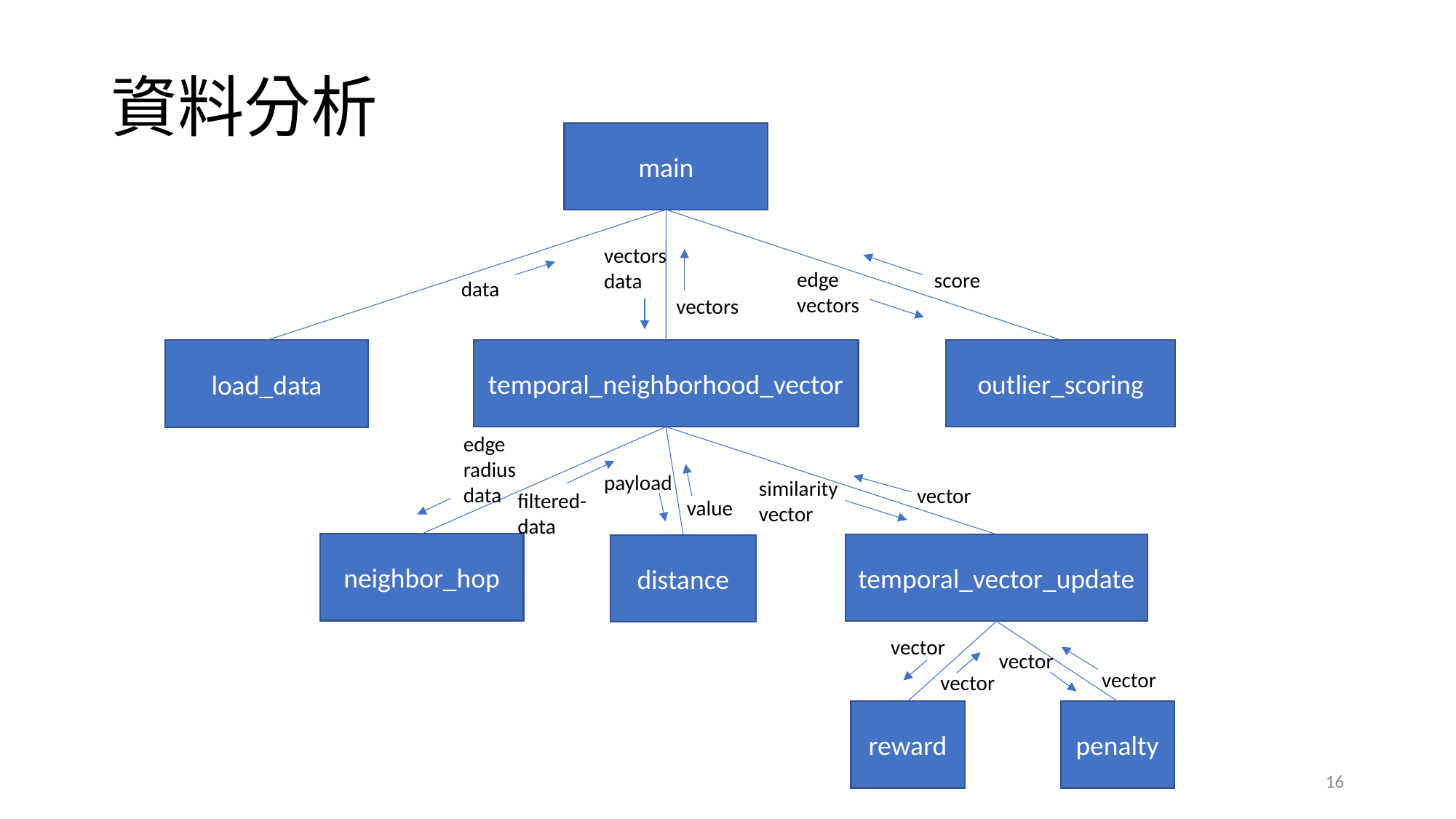

# 資料分析
main
vectors
data
edge
vectors
score
data
vectors
outlier_scoring
temporal_neighborhood_vector
load_data
edge
radius
data
payload
similarity
vector
vector
filtered-data
value
neighbor_hop
temporal_vector_update
distance
vector
vector
vector
vector
reward
penalty
16